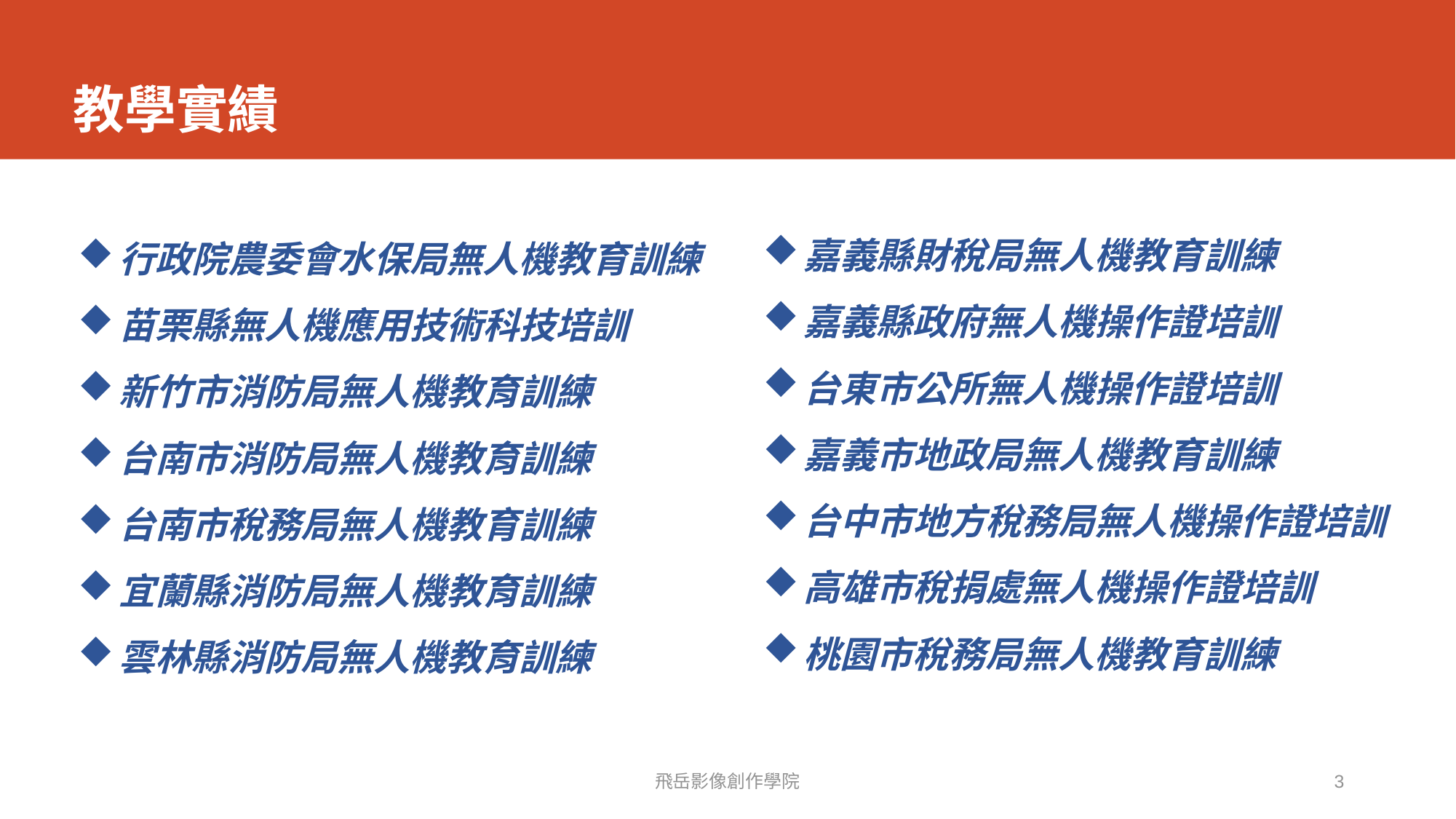

# 教學實績

嘉義縣財稅局無人機教育訓練
嘉義縣政府無人機操作證培訓
台東市公所無人機操作證培訓
嘉義市地政局無人機教育訓練
台中市地方稅務局無人機操作證培訓
高雄市稅捐處無人機操作證培訓
桃園市稅務局無人機教育訓練

行政院農委會水保局無人機教育訓練
苗栗縣無人機應用技術科技培訓
新竹市消防局無人機教育訓練
台南市消防局無人機教育訓練
台南市稅務局無人機教育訓練
宜蘭縣消防局無人機教育訓練
雲林縣消防局無人機教育訓練

飛岳影像創作學院
3